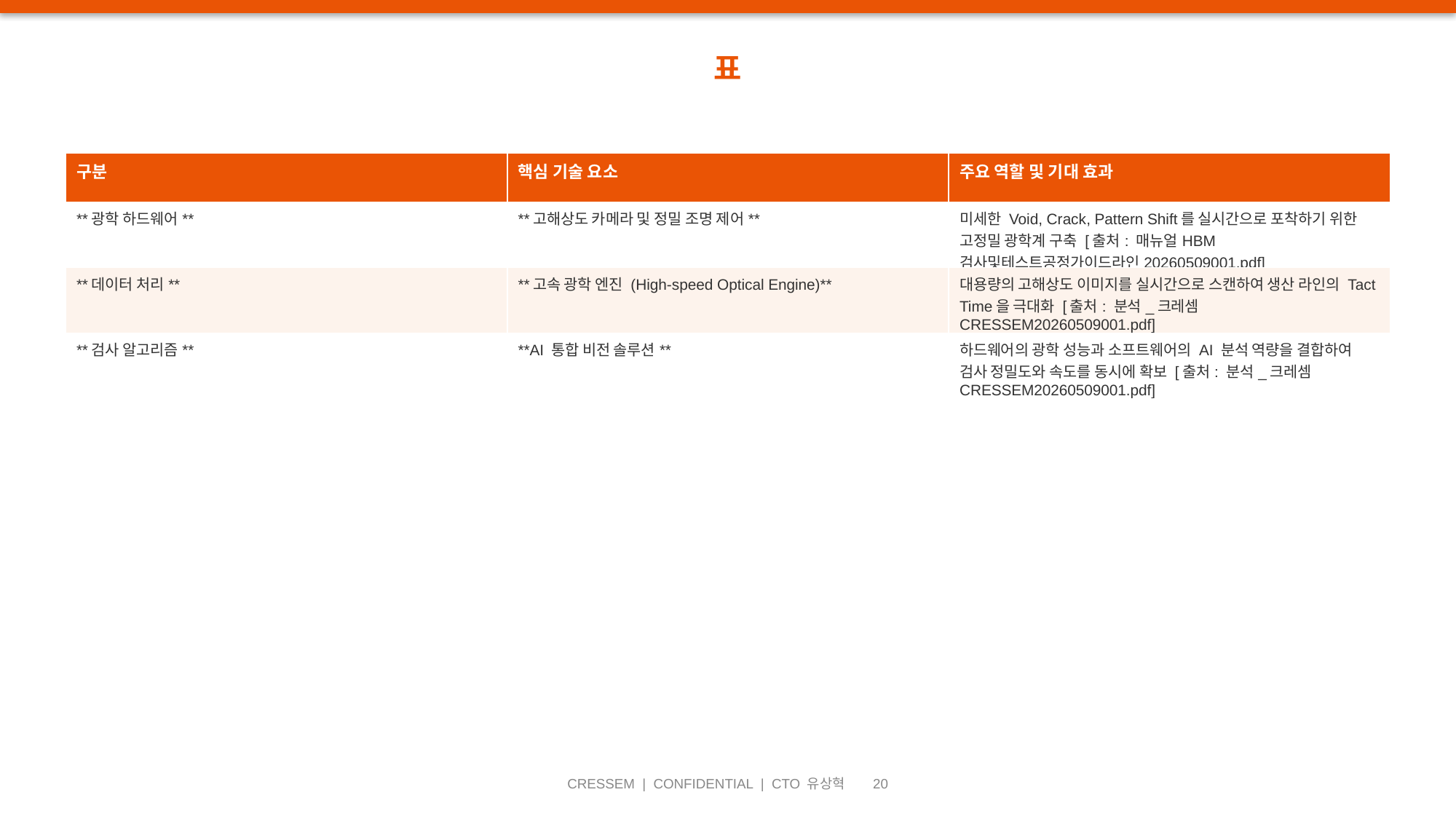

표
| 구분 | 핵심 기술 요소 | 주요 역할 및 기대 효과 |
| --- | --- | --- |
| \*\*광학 하드웨어\*\* | \*\*고해상도 카메라 및 정밀 조명 제어\*\* | 미세한 Void, Crack, Pattern Shift를 실시간으로 포착하기 위한 고정밀 광학계 구축 [출처: 매뉴얼HBM검사및테스트공정가이드라인20260509001.pdf] |
| \*\*데이터 처리\*\* | \*\*고속 광학 엔진 (High-speed Optical Engine)\*\* | 대용량의 고해상도 이미지를 실시간으로 스캔하여 생산 라인의 Tact Time을 극대화 [출처: 분석\_크레셈CRESSEM20260509001.pdf] |
| \*\*검사 알고리즘\*\* | \*\*AI 통합 비전 솔루션\*\* | 하드웨어의 광학 성능과 소프트웨어의 AI 분석 역량을 결합하여 검사 정밀도와 속도를 동시에 확보 [출처: 분석\_크레셈CRESSEM20260509001.pdf] |
CRESSEM  |  CONFIDENTIAL  |  CTO 유상혁        20